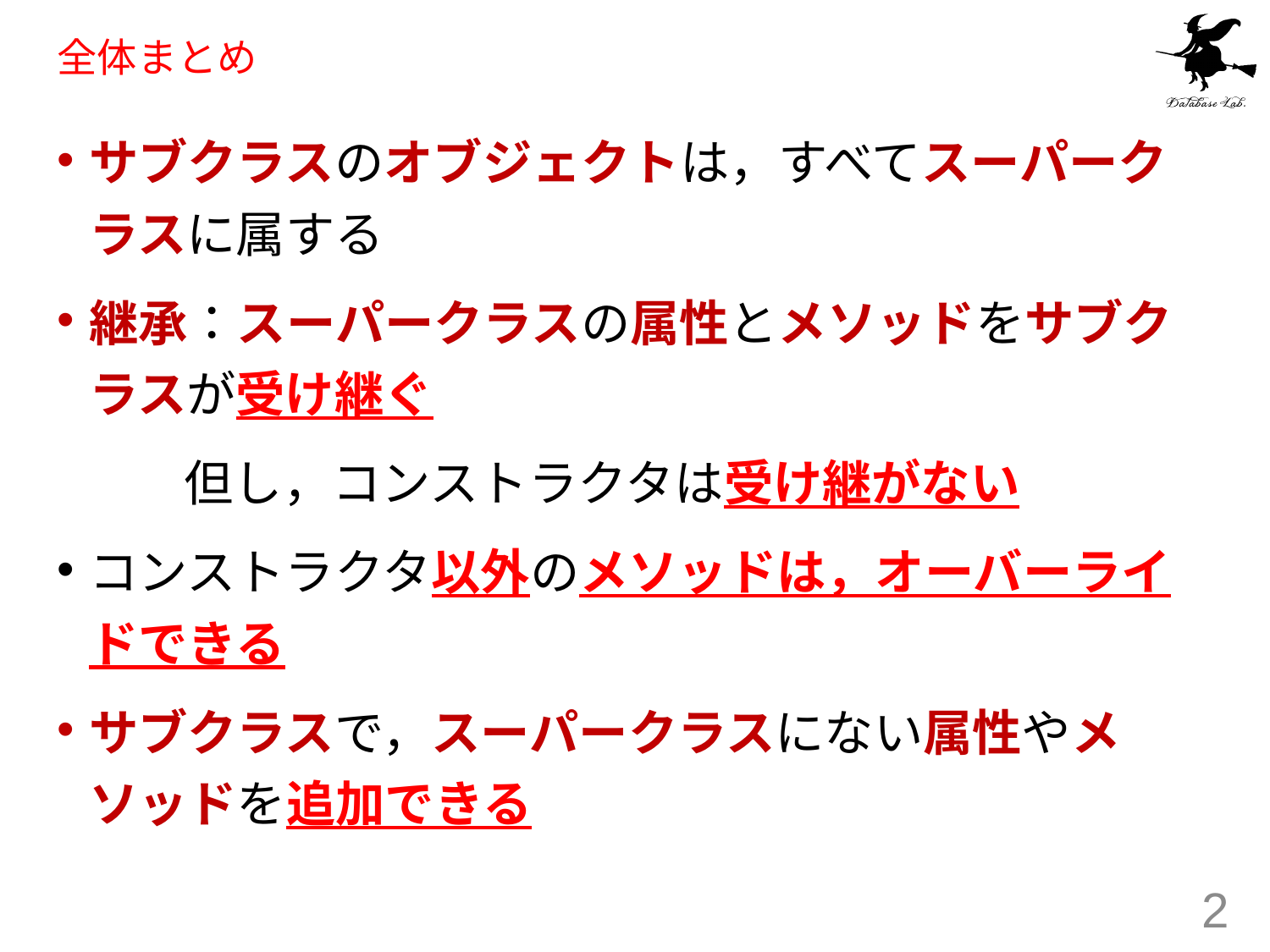

# 全体まとめ
サブクラスのオブジェクトは，すべてスーパークラスに属する
継承：スーパークラスの属性とメソッドをサブクラスが受け継ぐ
	但し，コンストラクタは受け継がない
コンストラクタ以外のメソッドは，オーバーライドできる
サブクラスで，スーパークラスにない属性やメソッドを追加できる

2